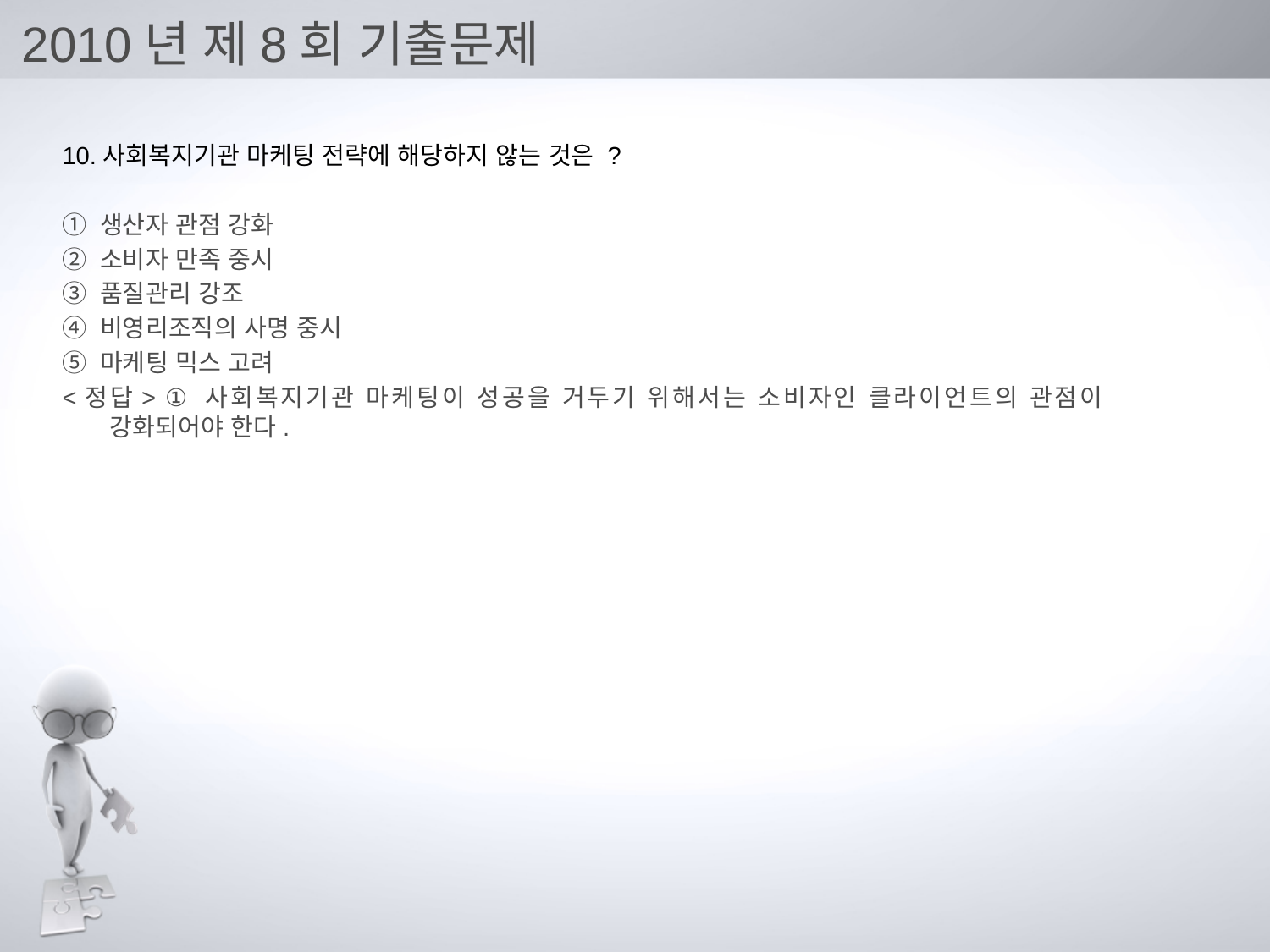

# 2010년 제8회 기출문제

10.사회복지기관 마케팅 전략에 해당하지 않는 것은 ?

① 생산자 관점 강화
② 소비자 만족 중시
③ 품질관리 강조
④ 비영리조직의 사명 중시
⑤ 마케팅 믹스 고려
<정답> ① 사회복지기관 마케팅이 성공을 거두기 위해서는 소비자인 클라이언트의 관점이 강화되어야 한다.